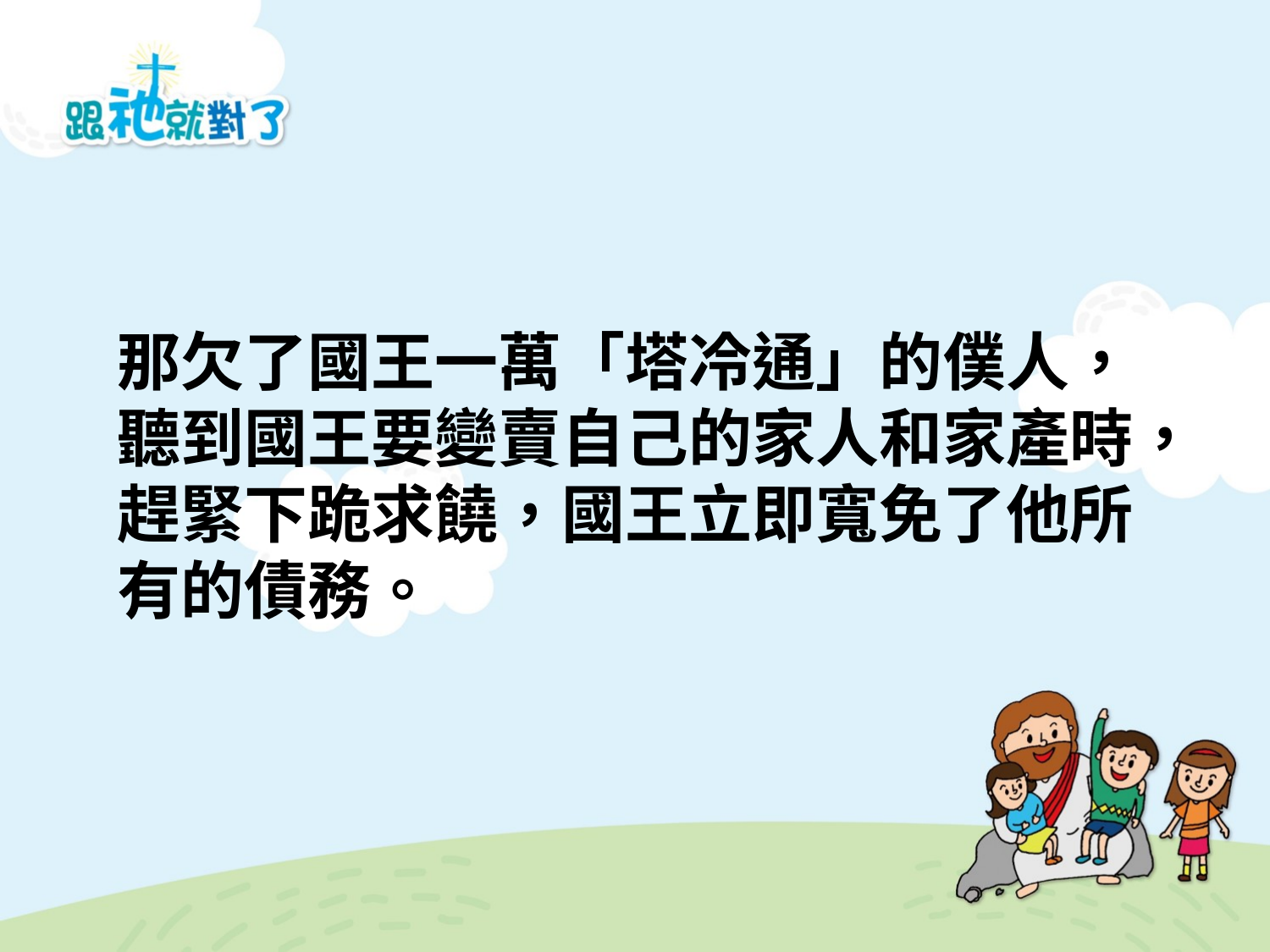

那欠了國王一萬「塔冷通」的僕人，聽到國王要變賣自己的家人和家產時，趕緊下跪求饒，國王立即寬免了他所有的債務。